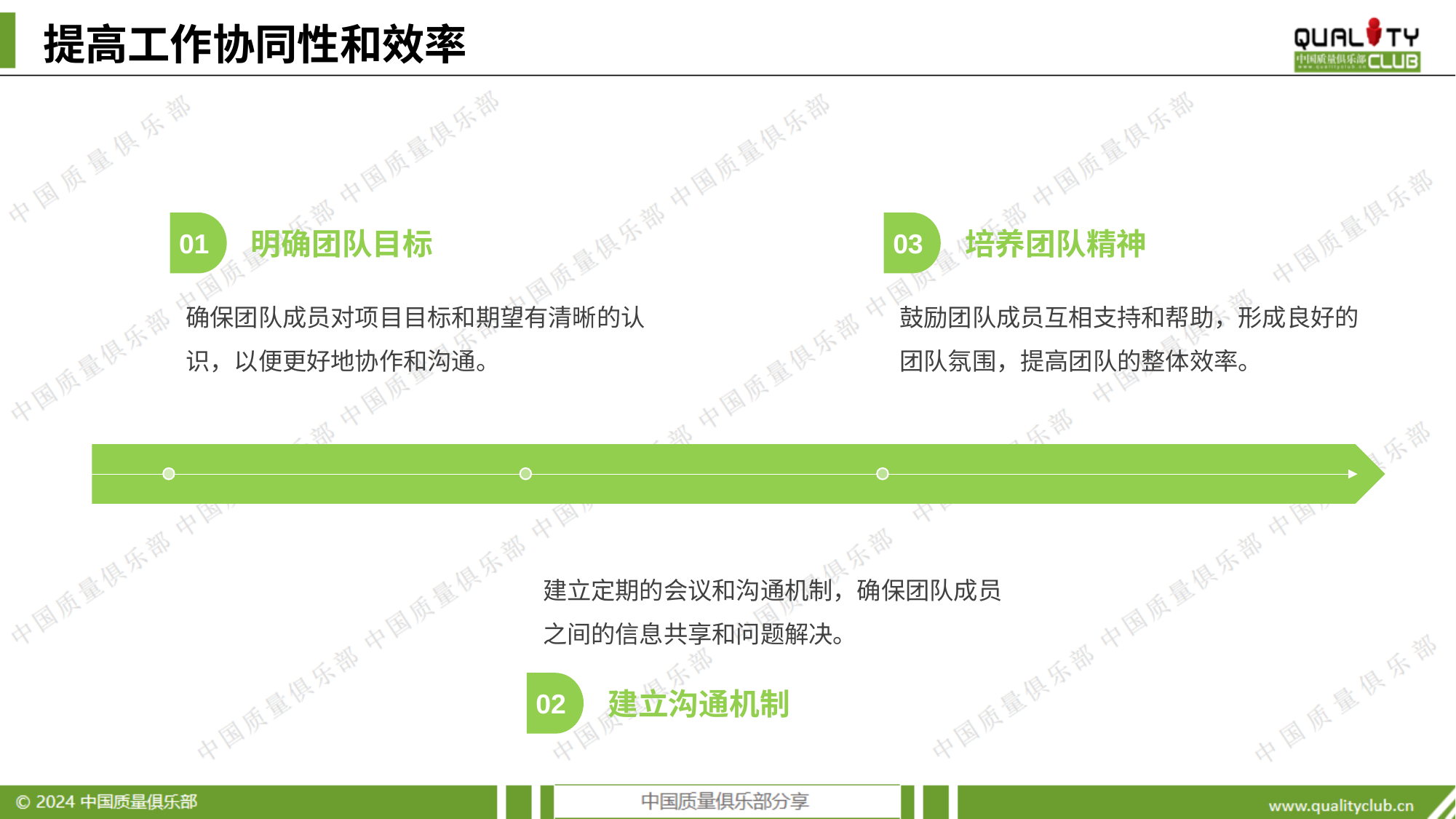

# 提高工作协同性和效率
01
03
明确团队目标
培养团队精神
确保团队成员对项目目标和期望有清晰的认识，以便更好地协作和沟通。
鼓励团队成员互相支持和帮助，形成良好的团队氛围，提高团队的整体效率。

建立定期的会议和沟通机制，确保团队成员之间的信息共享和问题解决。
02
建立沟通机制